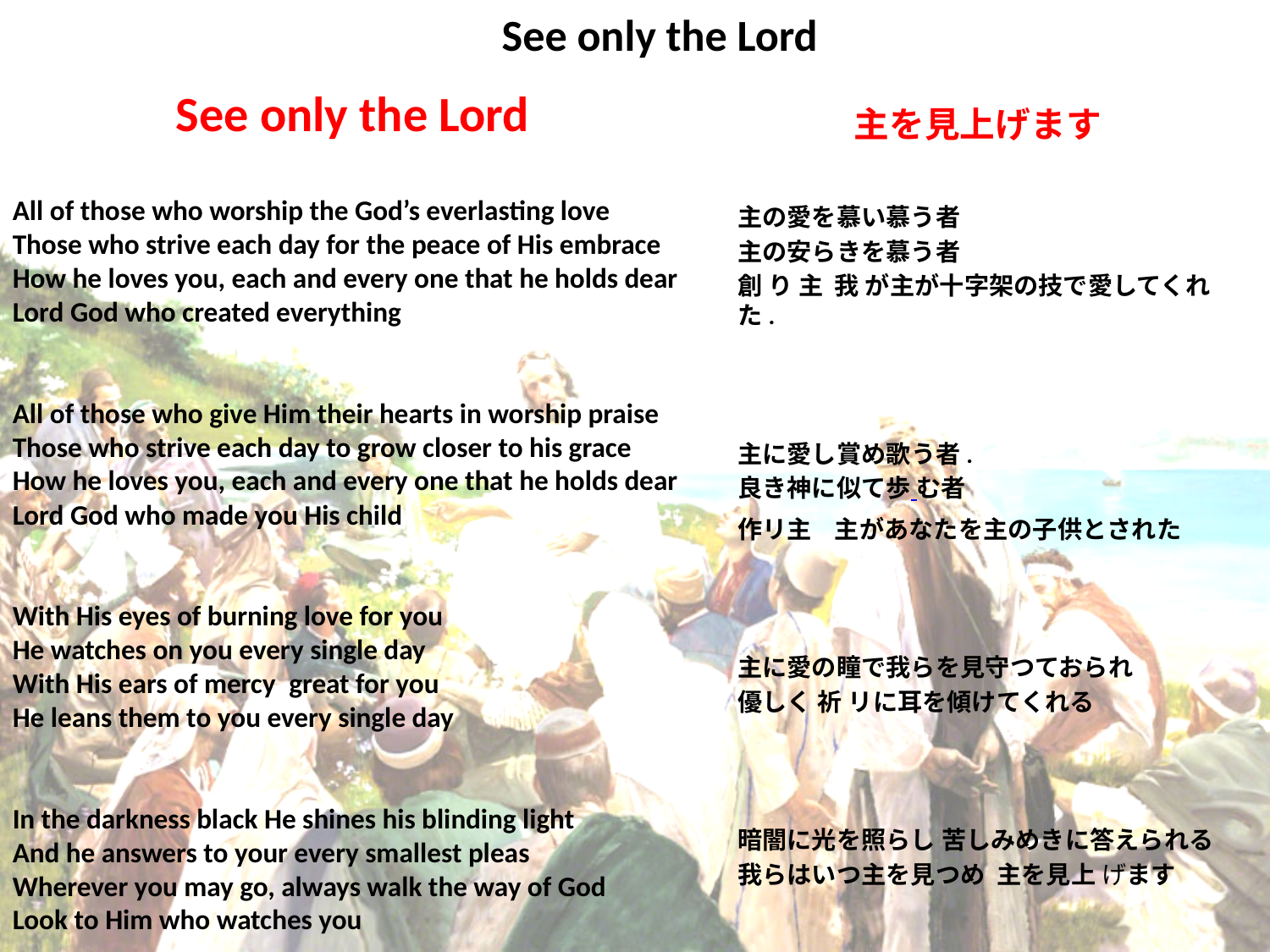

# See only the Lord
See only the Lord

All of those who worship the God’s everlasting love
Those who strive each day for the peace of His embrace
How he loves you, each and every one that he holds dear
Lord God who created everything

All of those who give Him their hearts in worship praise
Those who strive each day to grow closer to his grace
How he loves you, each and every one that he holds dear
Lord God who made you His child

With His eyes of burning love for you
He watches on you every single day
With His ears of mercy  great for you
He leans them to you every single day

In the darkness black He shines his blinding light
And he answers to your every smallest pleas
Wherever you may go, always walk the way of God
Look to Him who watches you
主を見上げます

主の愛を慕い慕う者
主の安らきを慕う者
創 り 主  我 が主が十字架の技で愛してくれた.

主に愛し賞め歌う者.
良き神に似て歩 む者
作リ主    主があなたを主の子供とされた

主に愛の瞳で我らを見守つておられ
優しく 祈 リに耳を傾けてくれる

暗闇に光を照らし 苦しみめきに答えられる
我らはいつ主を見つめ  主を見上 げます